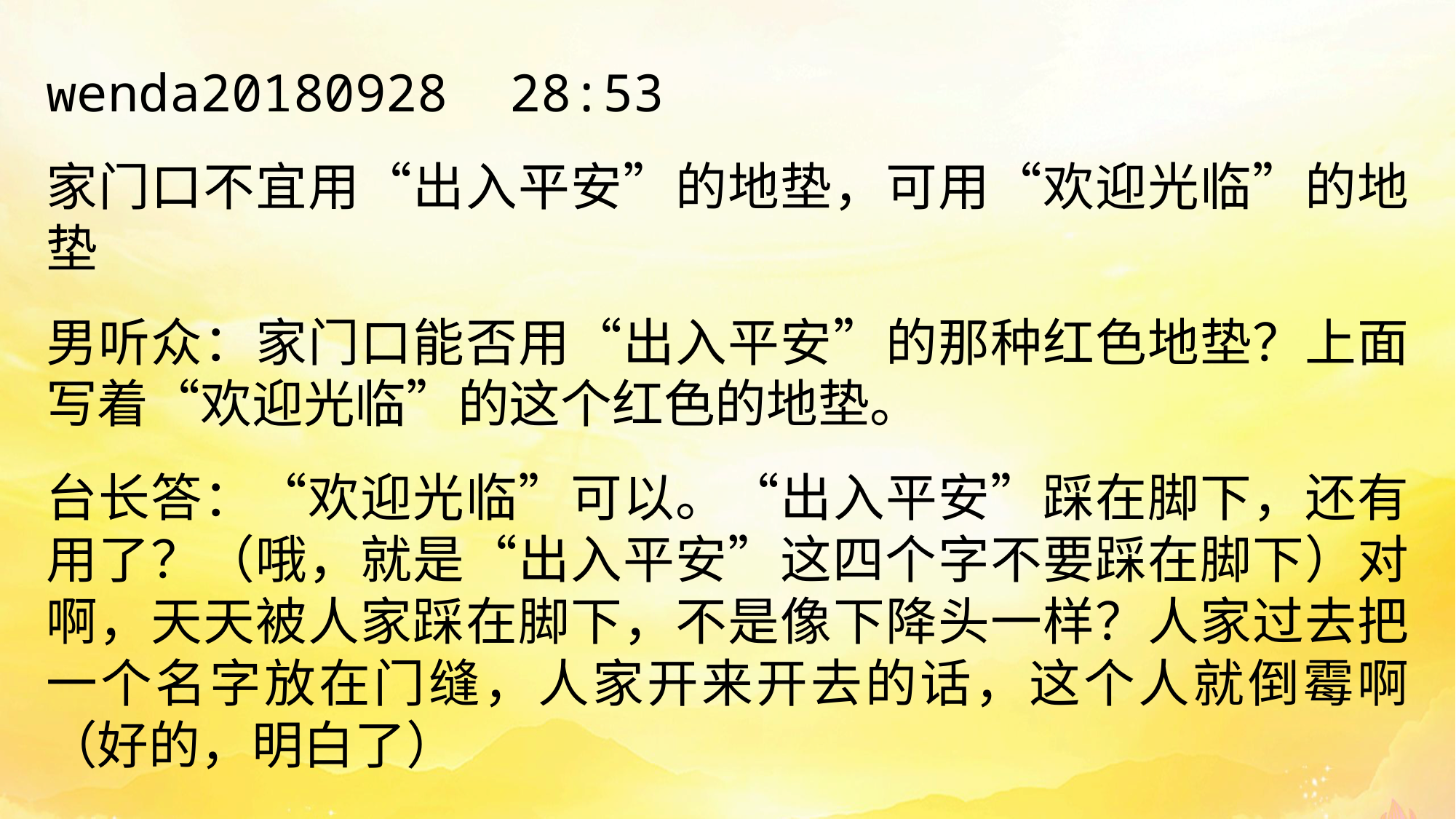

wenda20180928  28:53
家门口不宜用“出入平安”的地垫，可用“欢迎光临”的地垫
男听众：家门口能否用“出入平安”的那种红色地垫？上面写着“欢迎光临”的这个红色的地垫。
台长答：“欢迎光临”可以。“出入平安”踩在脚下，还有用了？（哦，就是“出入平安”这四个字不要踩在脚下）对啊，天天被人家踩在脚下，不是像下降头一样？人家过去把一个名字放在门缝，人家开来开去的话，这个人就倒霉啊（好的，明白了）